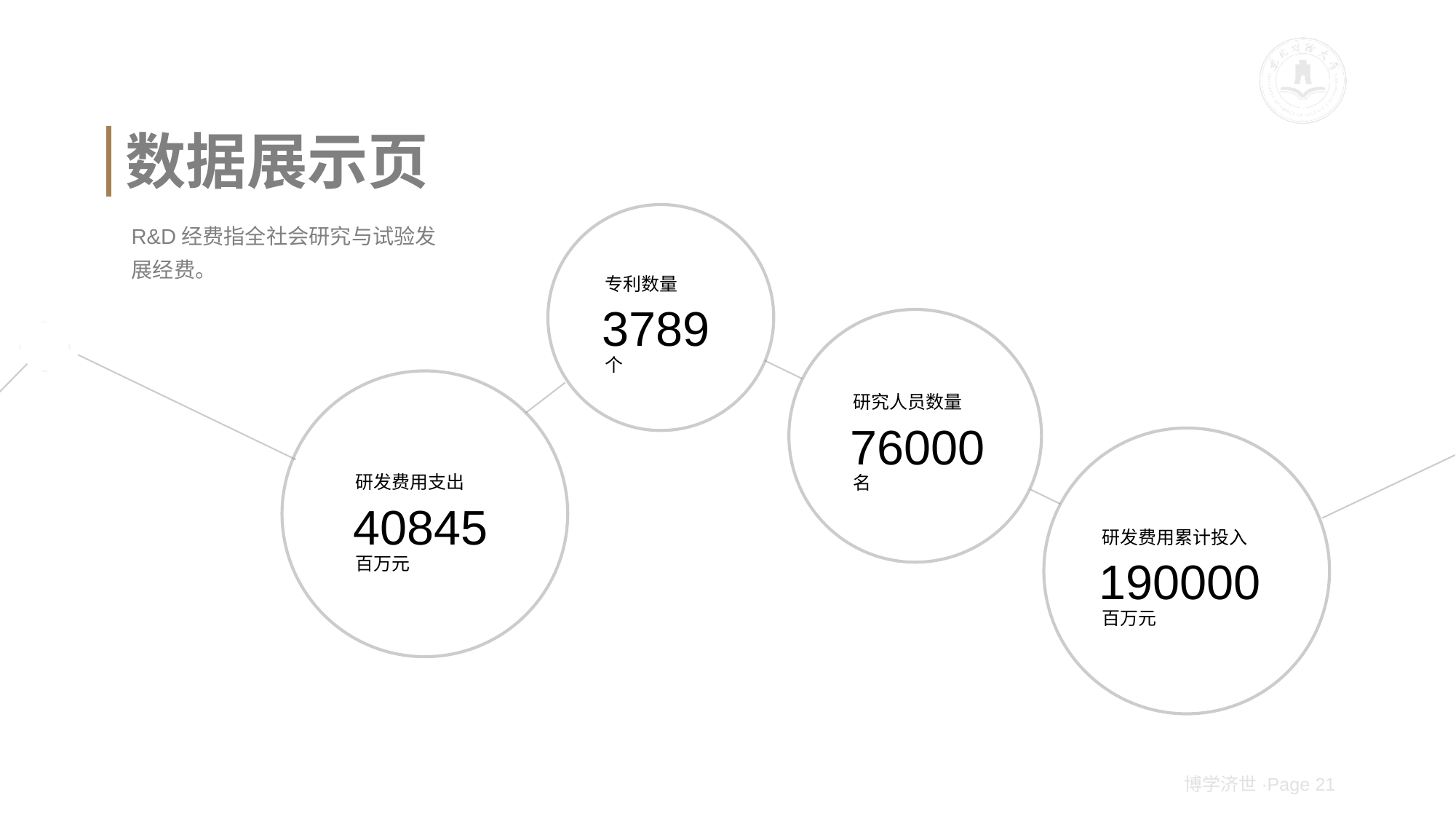

# 数据展示页

R&D经费指全社会研究与试验发展经费。
专利数量
3789

个

研究人员数量
76000

研发费用支出
名
40845
研发费用累计投入
190000
百万元
百万元
博学济世·Page 21